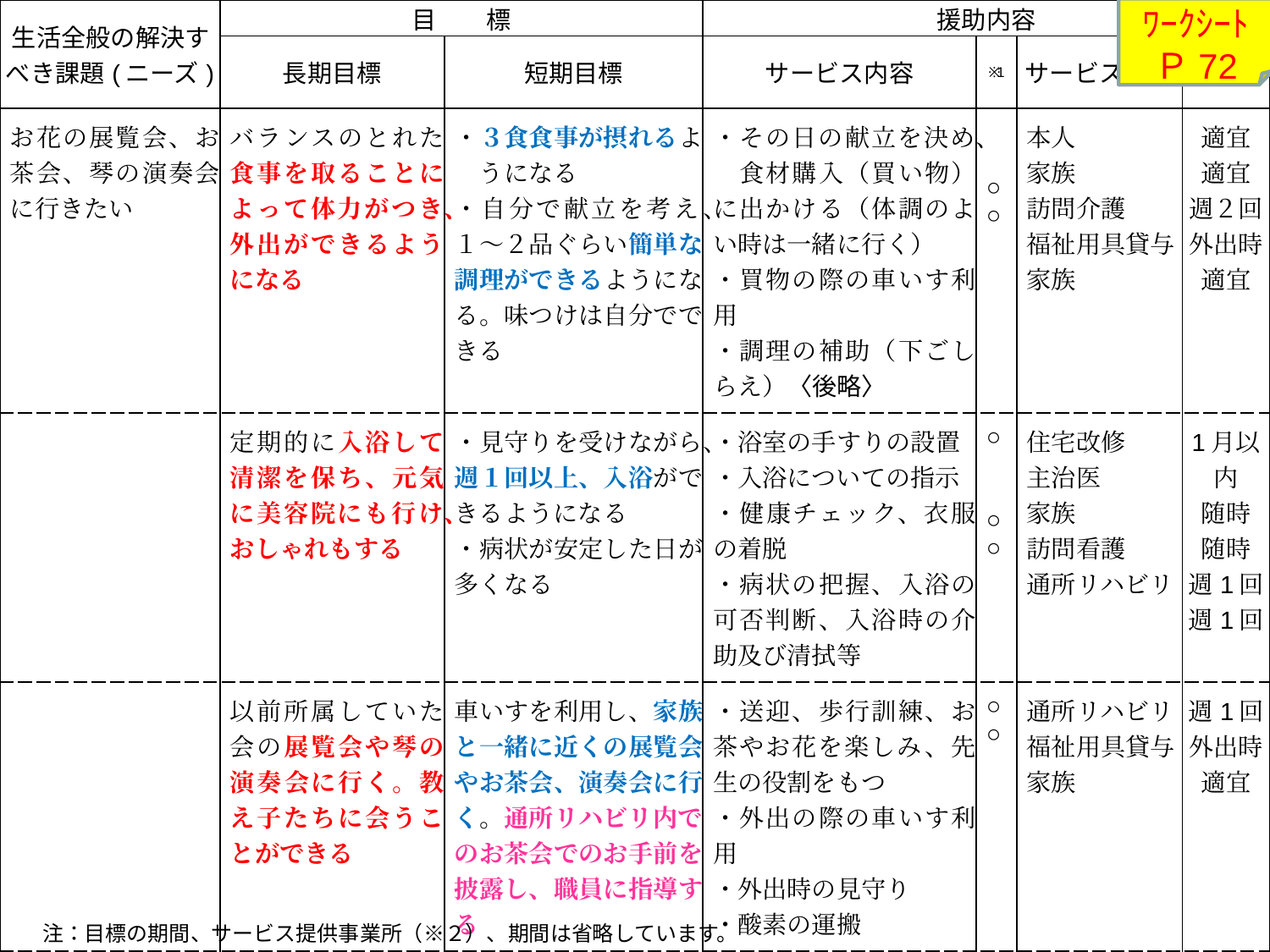

| 生活全般の解決すべき課題(ニーズ) | 目　　標 |  | 援助内容 |  |  |  |
| --- | --- | --- | --- | --- | --- | --- |
|  | 長期目標 | 短期目標 | サービス内容 | ※1 | サービス種別 | 頻度 |
| お花の展覧会、お茶会、琴の演奏会に行きたい | バランスのとれた食事を取ることによって体力がつき、外出ができるようになる | ・３食食事が摂れるよ　うになる ・自分で献立を考え、１～２品ぐらい簡単な調理ができるようになる。味つけは自分でできる | ・その日の献立を決め、　食材購入（買い物）に出かける（体調のよい時は一緒に行く） ・買物の際の車いす利用 ・調理の補助（下ごしらえ）〈後略〉 | ○ ○ | 本人 家族 訪問介護 福祉用具貸与 家族 | 適宜 適宜 週２回 外出時 適宜 |
|  | 定期的に入浴して清潔を保ち、元気に美容院にも行け、おしゃれもする | ・見守りを受けながら、週１回以上、入浴ができるようになる ・病状が安定した日が多くなる | ・浴室の手すりの設置 ・入浴についての指示 ・健康チェック、衣服の着脱 ・病状の把握、入浴の可否判断、入浴時の介助及び清拭等 | ○ ○ ○ | 住宅改修 主治医 家族 訪問看護 通所リハビリ | 1月以内 随時 随時 週1回 週1回 |
|  | 以前所属していた会の展覧会や琴の演奏会に行く。教え子たちに会うことができる | 車いすを利用し、家族と一緒に近くの展覧会やお茶会、演奏会に行く。通所リハビリ内でのお茶会でのお手前を披露し、職員に指導する | ・送迎、歩行訓練、お茶やお花を楽しみ、先生の役割をもつ ・外出の際の車いす利用 ・外出時の見守り ・酸素の運搬 | ○ ○ | 通所リハビリ 福祉用具貸与 家族 | 週1回 外出時 適宜 |
| お花を育て、玄関と床の間に自分で生ける | 庭の花壇のお花を自分で育てることができる | 切り取ってもらった花を花器に生け、玄関と床の間に飾る | ・庭の手入れの仕方を指示する ・お花の苗を購入する ・お花を切り取る |  | 本人 庭師 家族 | 適宜 適宜 適宜 |
ﾜｰｸｼｰﾄ
Ｐ72
注：目標の期間、サービス提供事業所（※２）、期間は省略しています。